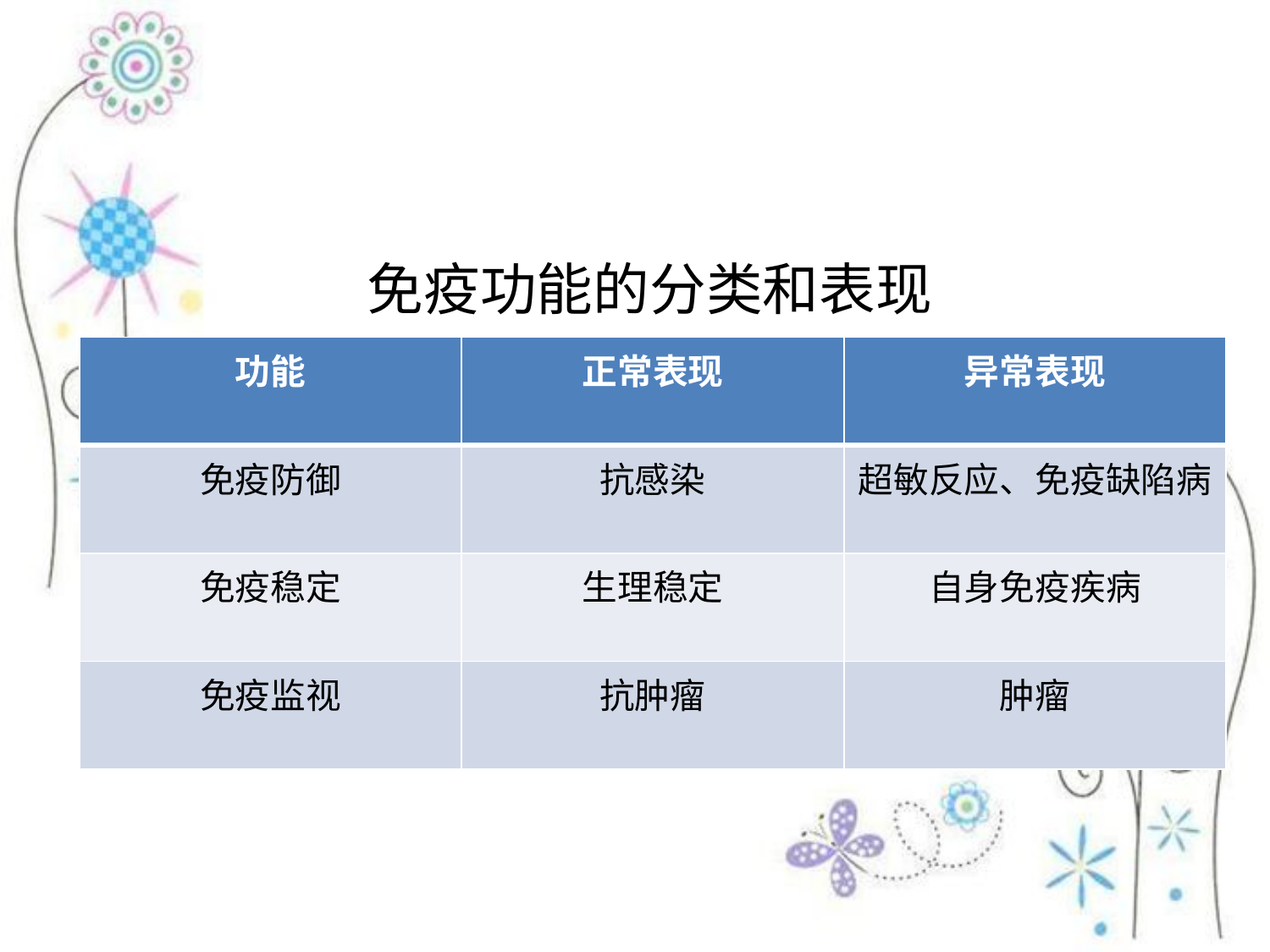

#
免疫功能的分类和表现
| 功能 | 正常表现 | 异常表现 |
| --- | --- | --- |
| 免疫防御 | 抗感染 | 超敏反应、免疫缺陷病 |
| 免疫稳定 | 生理稳定 | 自身免疫疾病 |
| 免疫监视 | 抗肿瘤 | 肿瘤 |